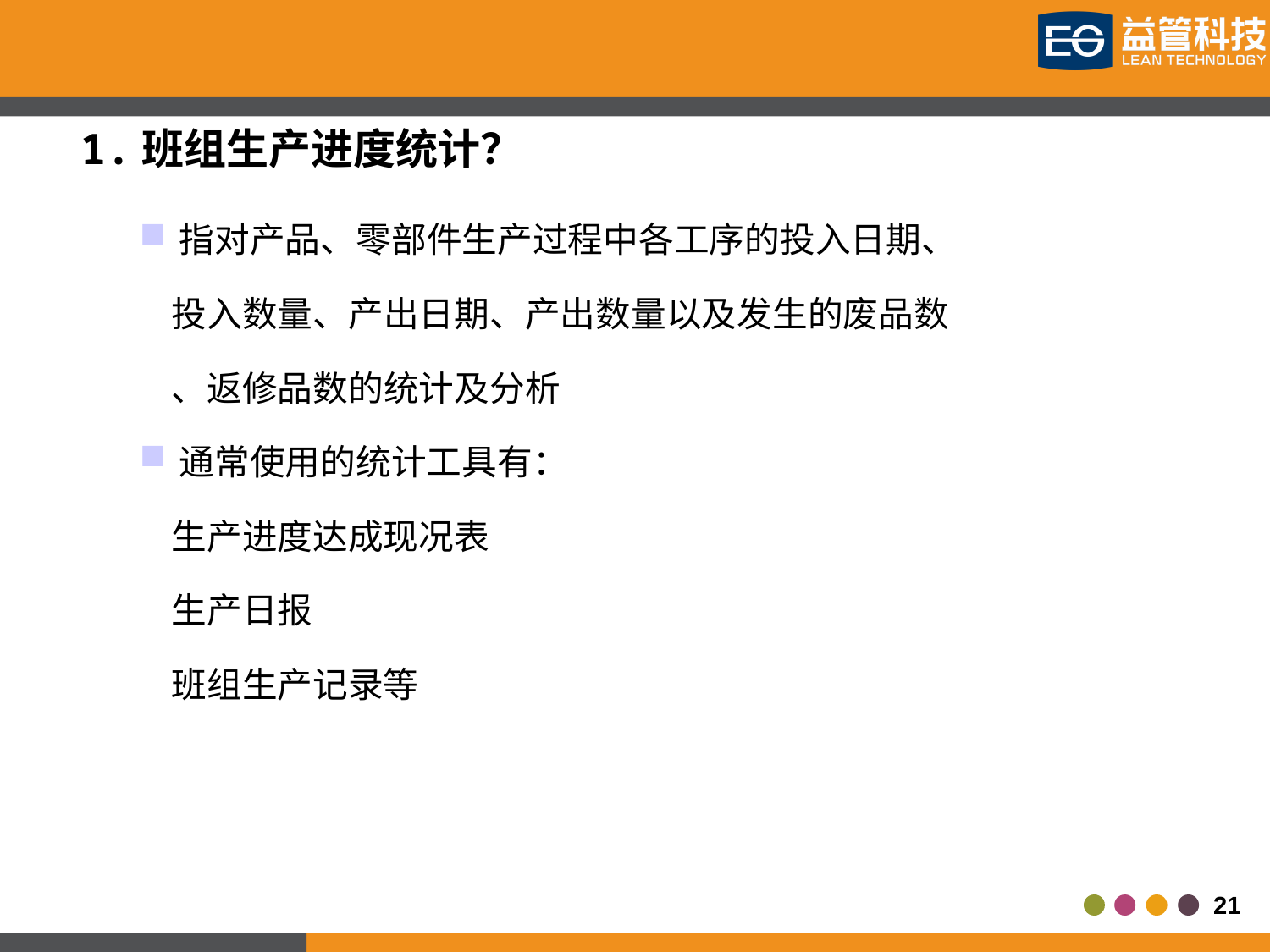

1.班组生产进度统计？
指对产品、零部件生产过程中各工序的投入日期、
   投入数量、产出日期、产出数量以及发生的废品数
   、返修品数的统计及分析
通常使用的统计工具有：
   生产进度达成现况表
   生产日报
   班组生产记录等